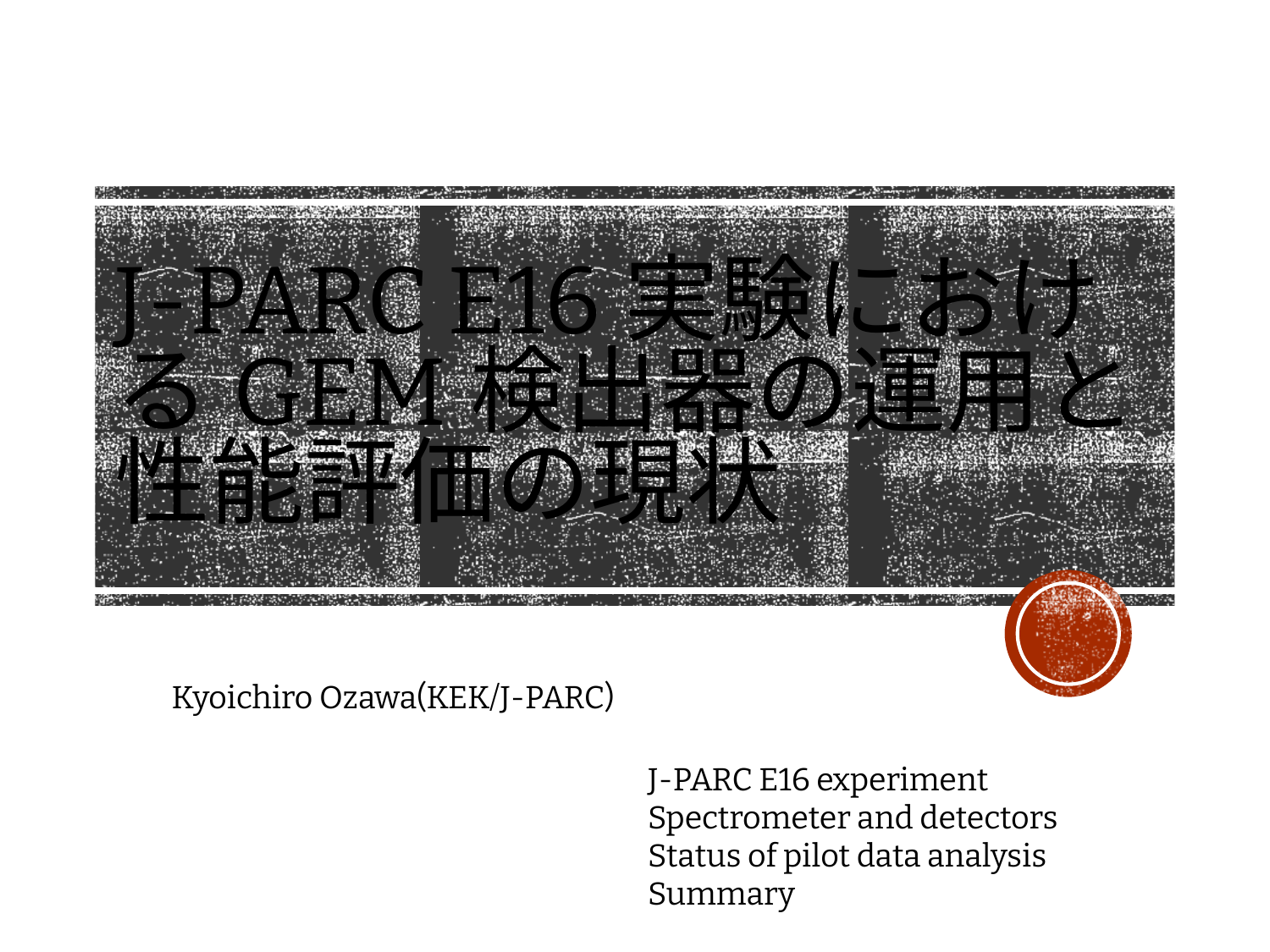

# J-PARC E16実験におけるGEM検出器の運用と 性能評価の現状
Kyoichiro Ozawa(KEK/J-PARC)
J-PARC E16 experiment
Spectrometer and detectors
Status of pilot data analysis
Summary